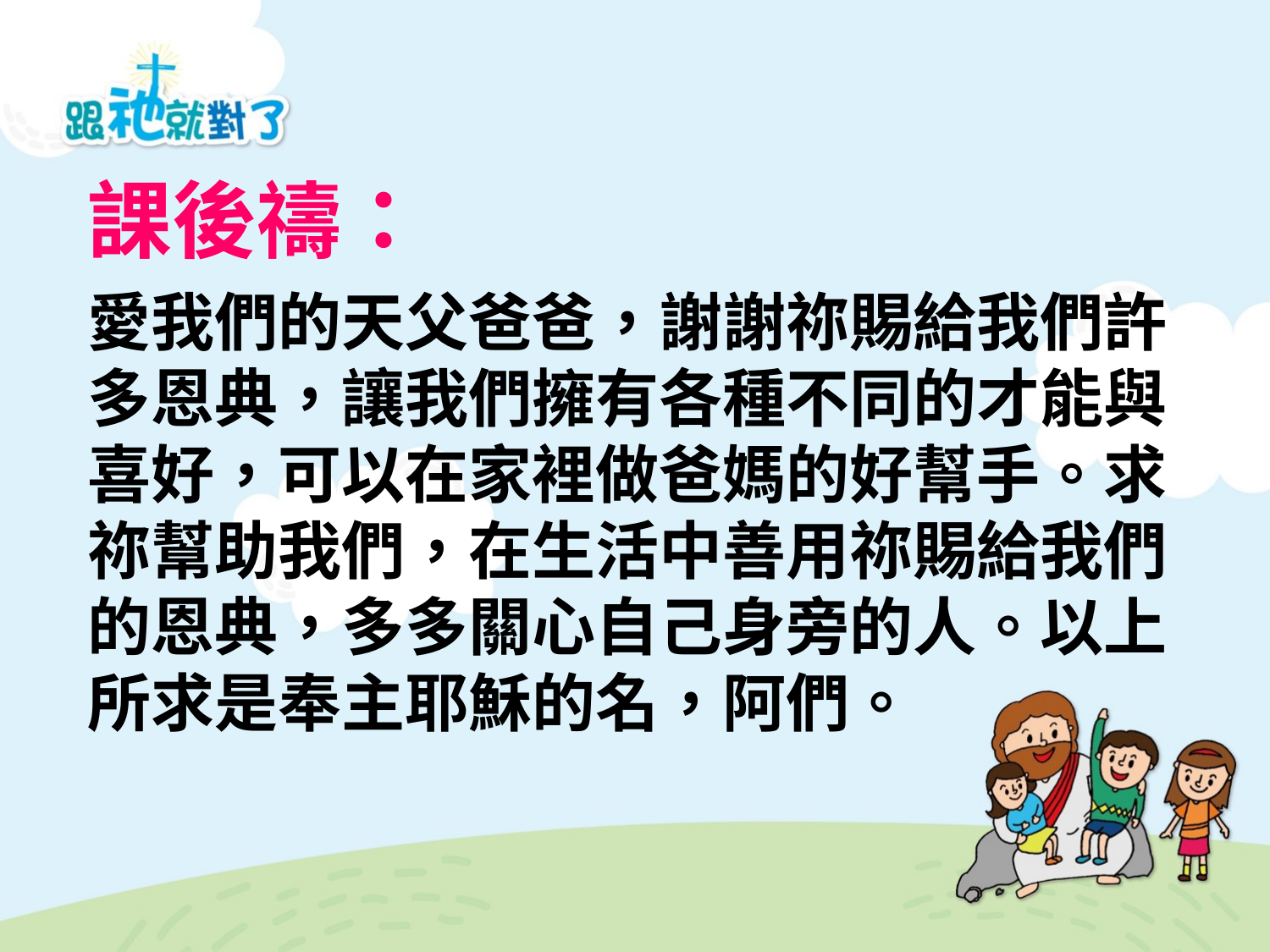

課後禱：
愛我們的天父爸爸，謝謝祢賜給我們許多恩典，讓我們擁有各種不同的才能與喜好，可以在家裡做爸媽的好幫手。求祢幫助我們，在生活中善用祢賜給我們的恩典，多多關心自己身旁的人。以上所求是奉主耶穌的名，阿們。